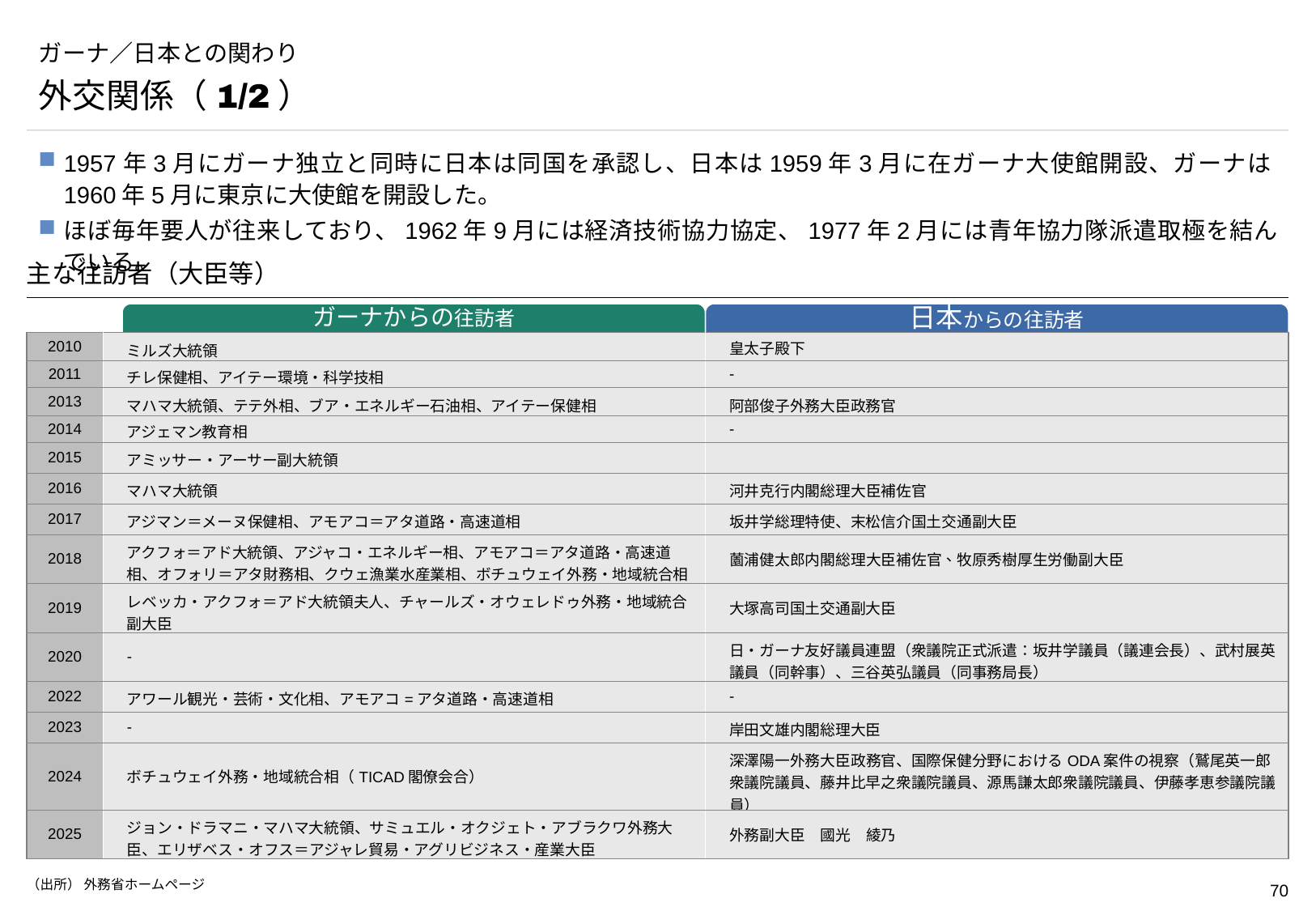

# ガーナ／日本との関わり
外交関係（1/2）
1957年3月にガーナ独立と同時に日本は同国を承認し、日本は1959年3月に在ガーナ大使館開設、ガーナは1960年5月に東京に大使館を開設した。
ほぼ毎年要人が往来しており、1962年9月には経済技術協力協定、1977年2月には青年協力隊派遣取極を結んでいる。
主な往訪者（大臣等）
ガーナからの往訪者
日本からの往訪者
| 2010 | ミルズ大統領 | 皇太子殿下 |
| --- | --- | --- |
| 2011 | チレ保健相、アイテー環境・科学技相 | - |
| 2013 | マハマ大統領、テテ外相、ブア・エネルギー石油相、アイテー保健相 | 阿部俊子外務大臣政務官 |
| 2014 | アジェマン教育相 | - |
| 2015 | アミッサー・アーサー副大統領 |  |
| 2016 | マハマ大統領 | 河井克行内閣総理大臣補佐官 |
| 2017 | アジマン＝メーヌ保健相、アモアコ＝アタ道路・高速道相 | 坂井学総理特使、末松信介国土交通副大臣 |
| 2018 | アクフォ＝アド大統領、アジャコ・エネルギー相、アモアコ＝アタ道路・高速道相、オフォリ＝アタ財務相、クウェ漁業水産業相、ボチュウェイ外務・地域統合相 | 薗浦健太郎内閣総理大臣補佐官、牧原秀樹厚生労働副大臣 |
| 2019 | レベッカ・アクフォ＝アド大統領夫人、チャールズ・オウェレドゥ外務・地域統合副大臣 | 大塚高司国土交通副大臣 |
| 2020 | - | 日・ガーナ友好議員連盟（衆議院正式派遣：坂井学議員（議連会長）、武村展英議員（同幹事）、三谷英弘議員（同事務局長） |
| 2022 | アワール観光・芸術・文化相、アモアコ=アタ道路・高速道相 | - |
| 2023 | - | 岸田文雄内閣総理大臣 |
| 2024 | ボチュウェイ外務・地域統合相（TICAD閣僚会合） | 深澤陽一外務大臣政務官、国際保健分野におけるODA案件の視察（鷲尾英一郎衆議院議員、藤井比早之衆議院議員、源馬謙太郎衆議院議員、伊藤孝恵参議院議員） |
| 2025 | ジョン・ドラマニ・マハマ大統領、サミュエル・オクジェト・アブラクワ外務大臣、エリザベス・オフス＝アジャレ貿易・アグリビジネス・産業大臣 | 外務副大臣　國光　綾乃 |
（出所） 外務省ホームページ